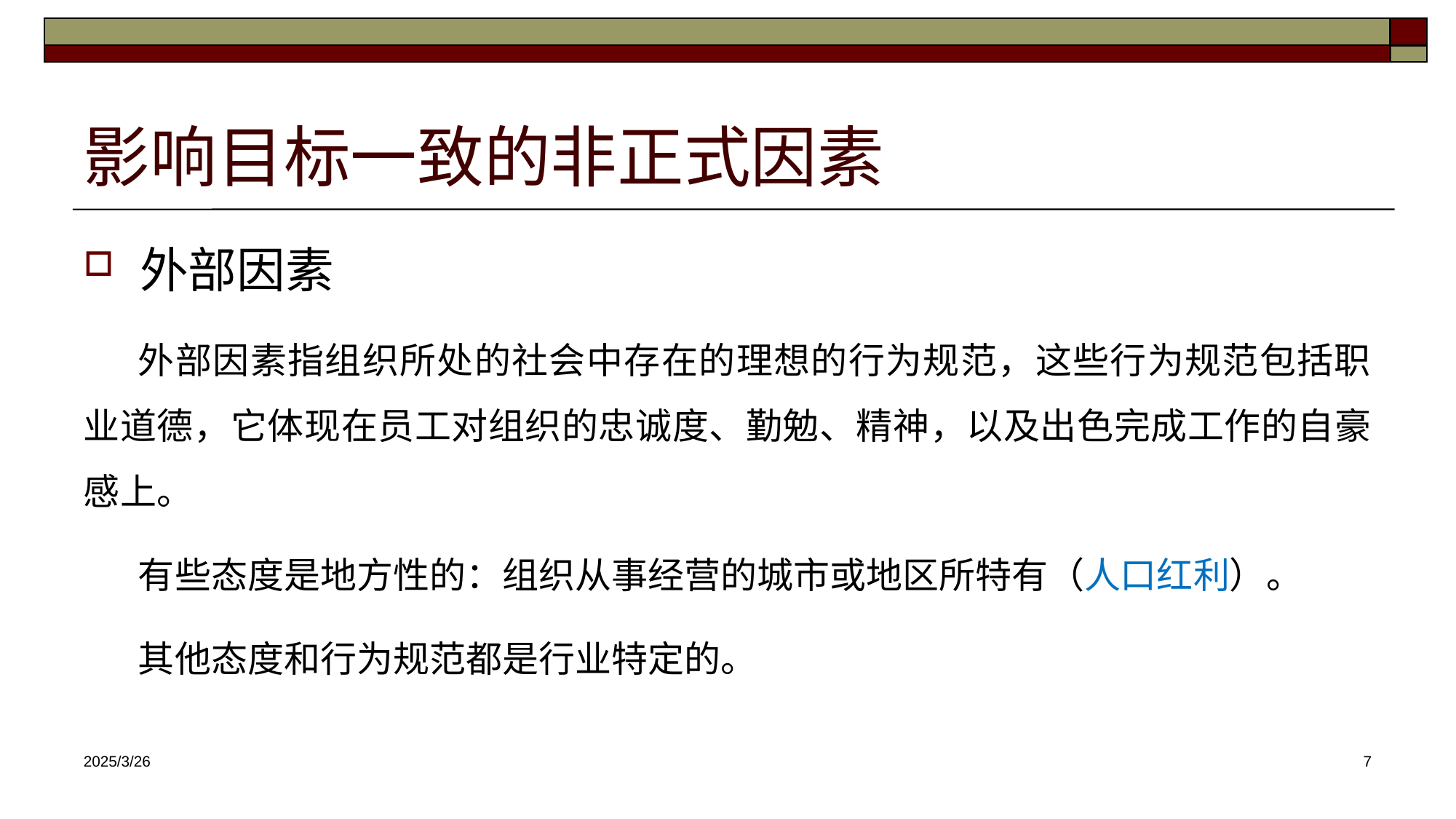

# 影响目标一致的非正式因素
外部因素
外部因素指组织所处的社会中存在的理想的行为规范，这些行为规范包括职业道德，它体现在员工对组织的忠诚度、勤勉、精神，以及出色完成工作的自豪感上。
有些态度是地方性的：组织从事经营的城市或地区所特有（人口红利）。
其他态度和行为规范都是行业特定的。

2025/3/26
7